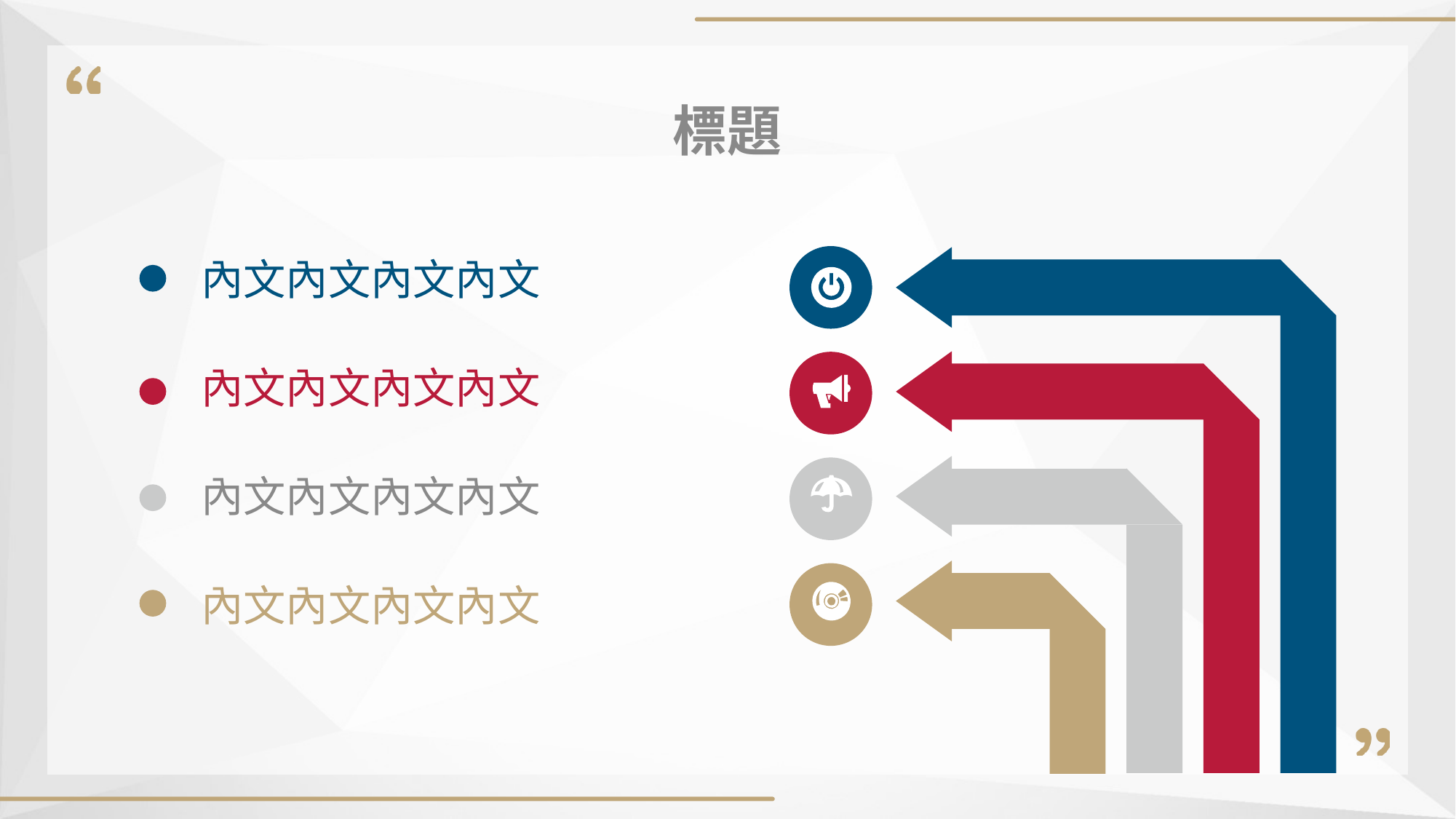

標題

內文內文內文內文

內文內文內文內文

內文內文內文內文

內文內文內文內文